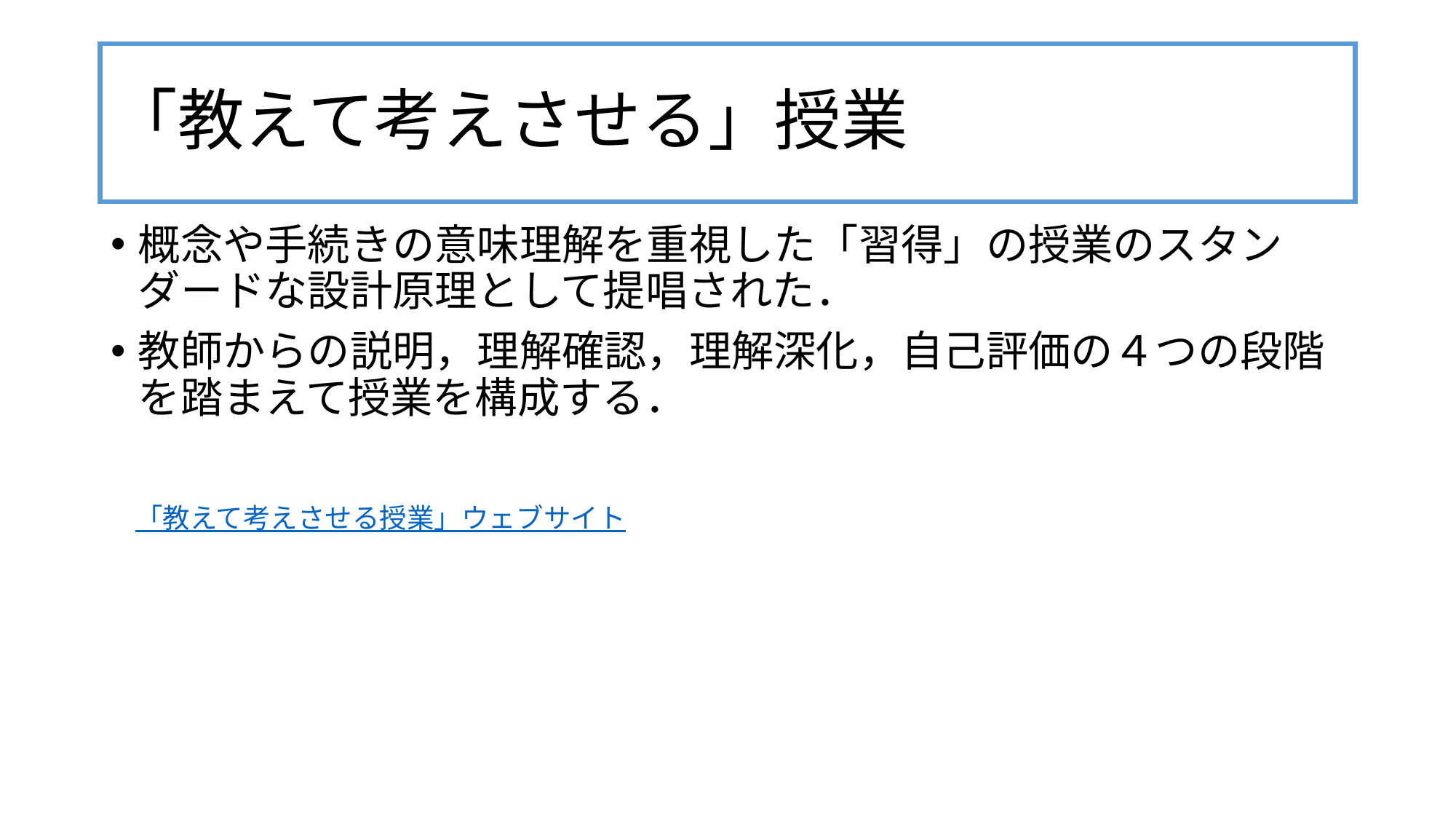

# 「教えて考えさせる」授業
概念や手続きの意味理解を重視した「習得」の授業のスタンダードな設計原理として提唱された．
教師からの説明，理解確認，理解深化，自己評価の４つの段階を踏まえて授業を構成する．
「教えて考えさせる授業」ウェブサイト